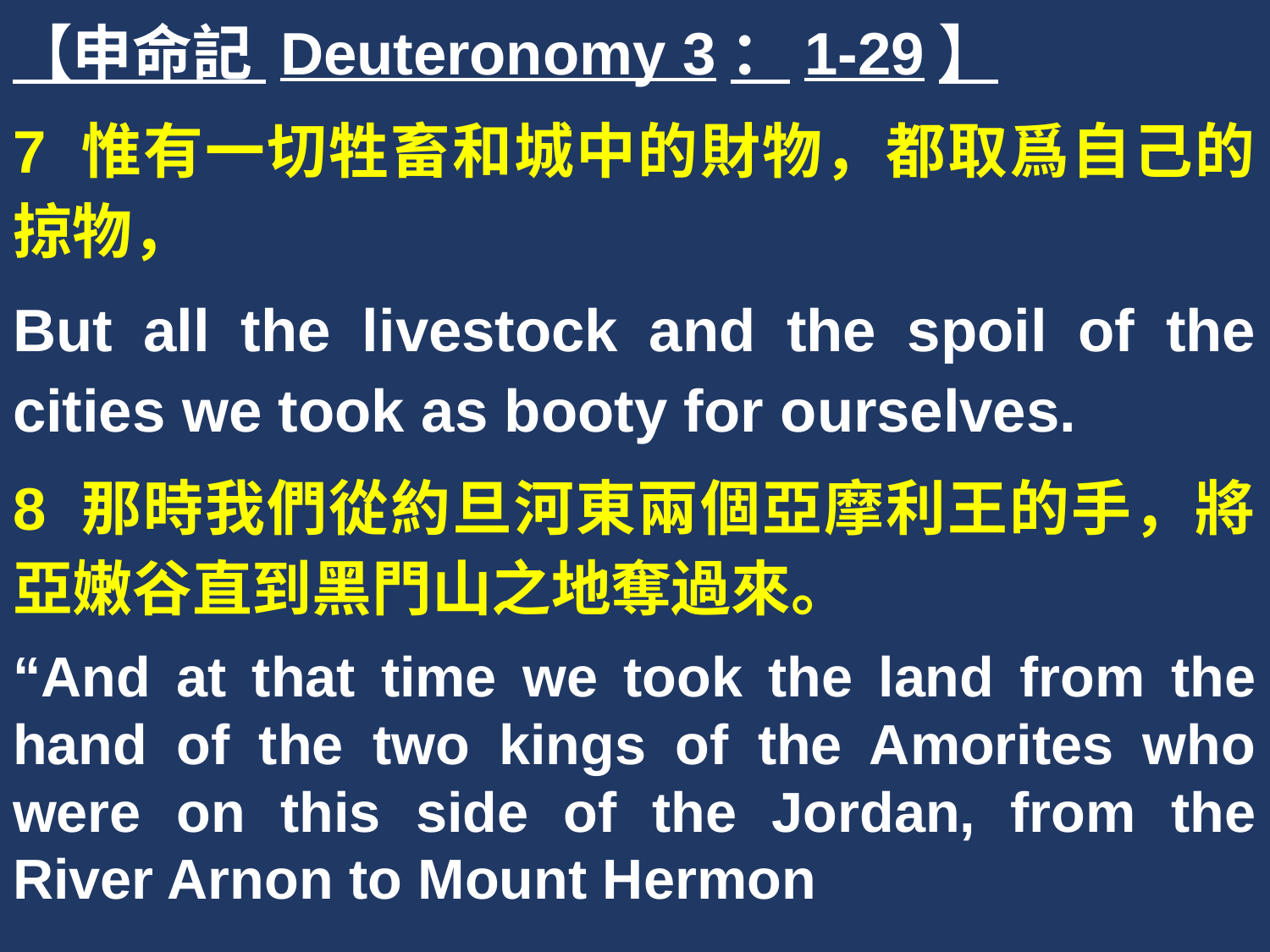

【申命記 Deuteronomy 3：1-29】
7 惟有一切牲畜和城中的財物，都取爲自己的掠物，
But all the livestock and the spoil of the cities we took as booty for ourselves.
8 那時我們從約旦河東兩個亞摩利王的手，將亞嫩谷直到黑門山之地奪過來。
“And at that time we took the land from the hand of the two kings of the Amorites who were on this side of the Jordan, from the River Arnon to Mount Hermon